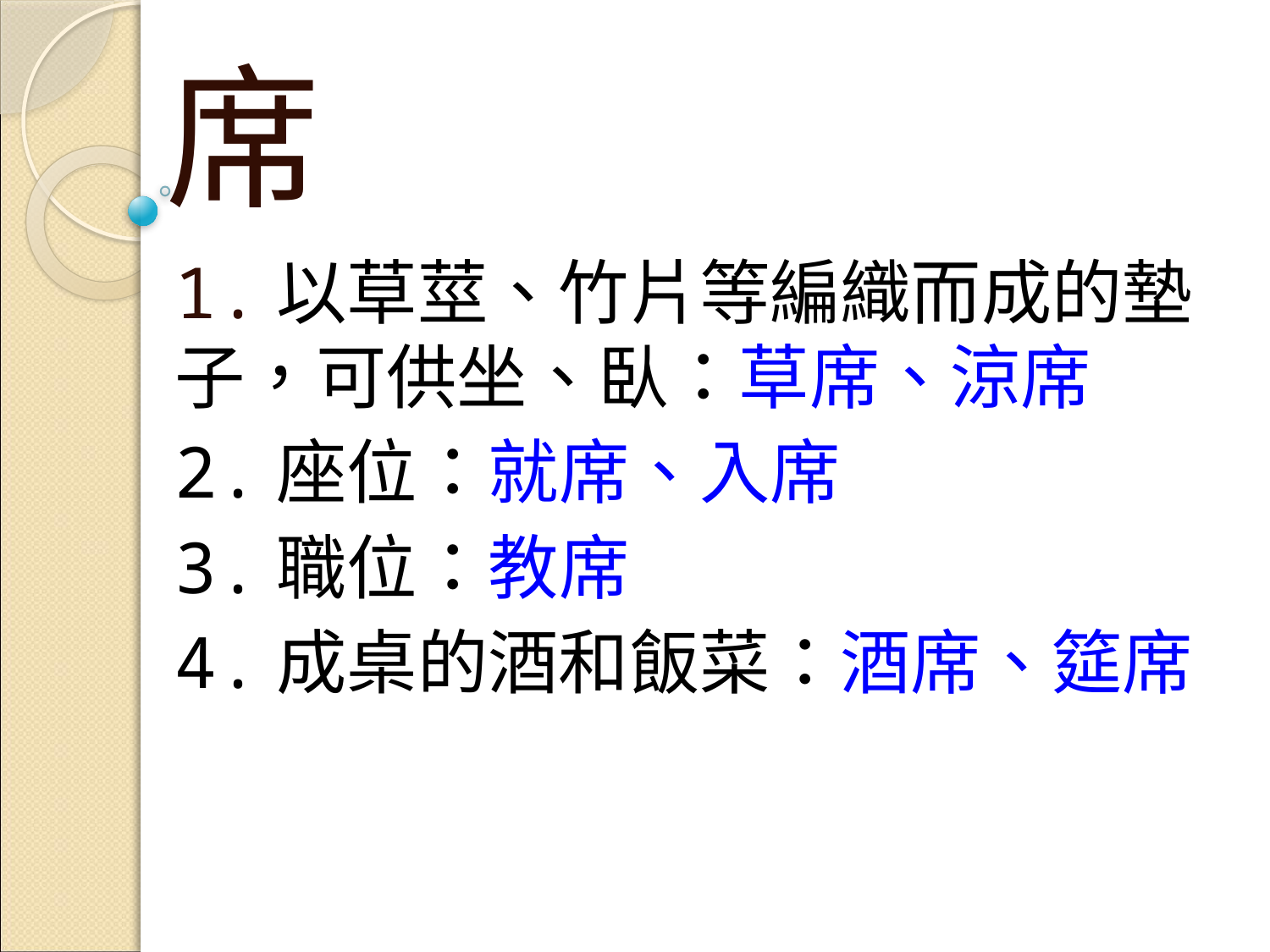

#
席
1.以草莖、竹片等編織而成的墊子，可供坐、臥：草席、涼席
2.座位：就席、入席
3.職位：教席
4.成桌的酒和飯菜：酒席、筵席